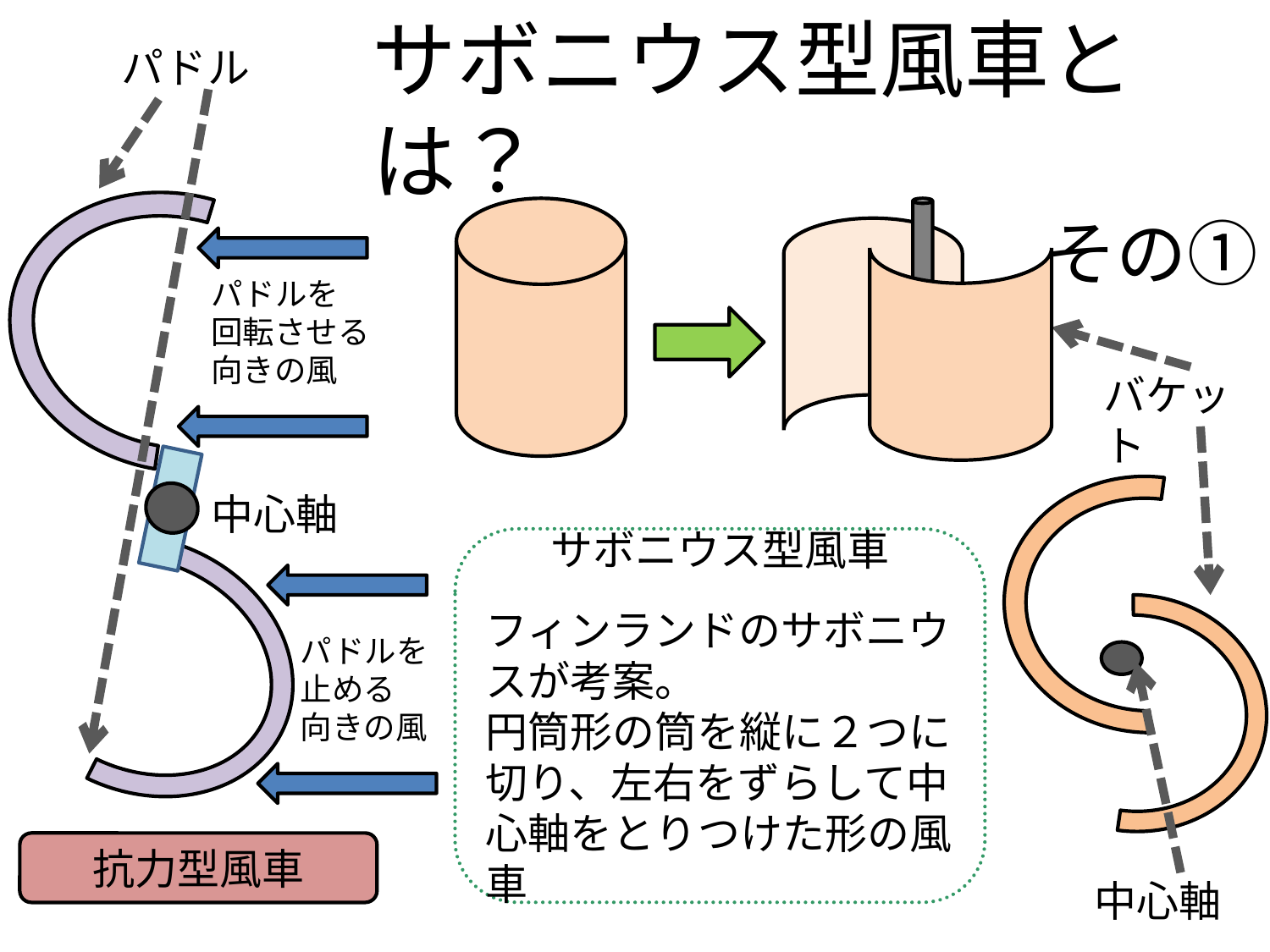

サボニウス型風車とは？
その①
パドル

パドルを
回転させる
向きの風

バケット

中心軸

サボニウス型風車

フィンランドのサボニウスが考案。
円筒形の筒を縦に２つに切り、左右をずらして中心軸をとりつけた形の風車

パドルを
止める
向きの風

抗力型風車
中心軸